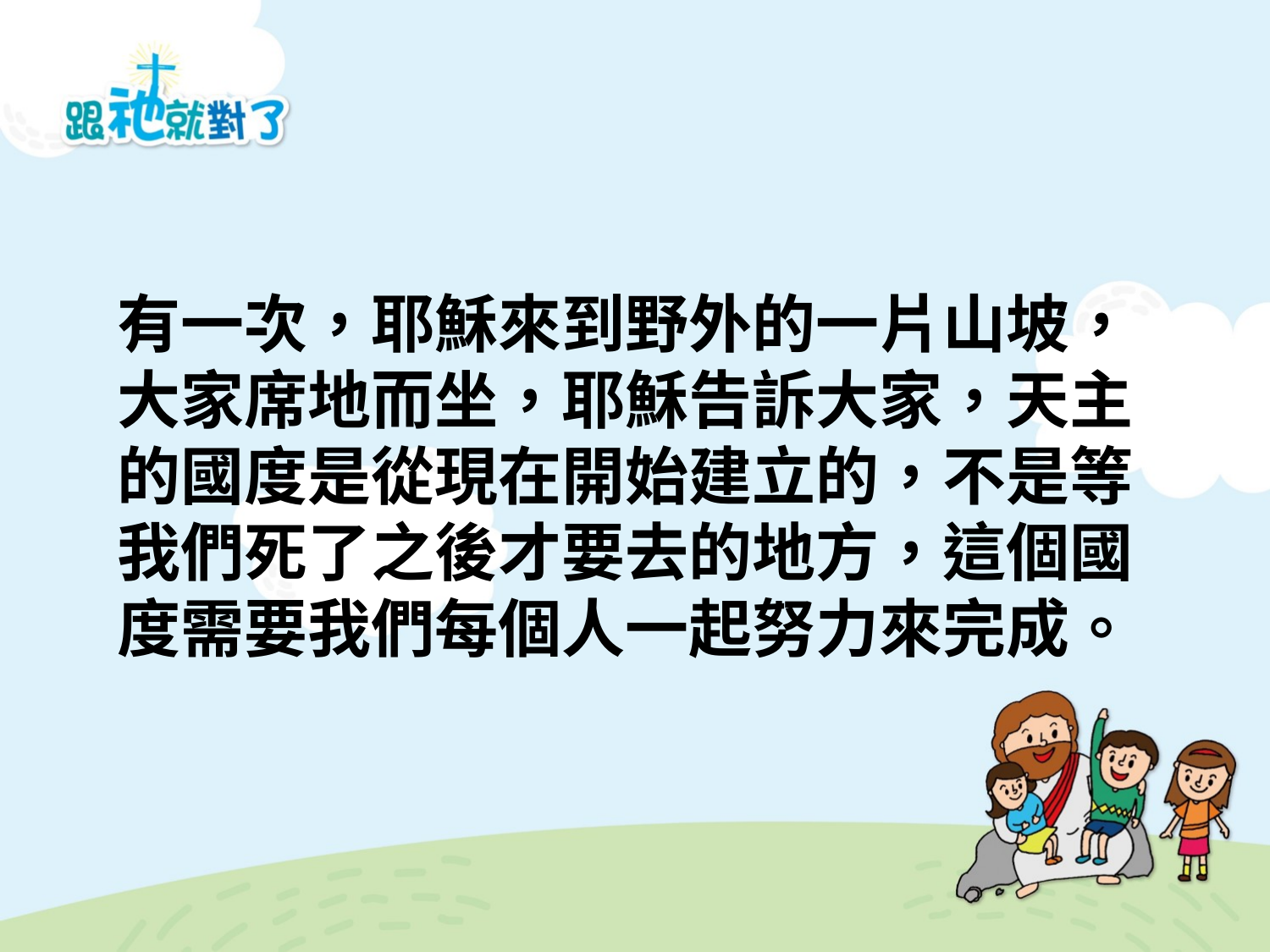

有一次，耶穌來到野外的一片山坡，大家席地而坐，耶穌告訴大家，天主的國度是從現在開始建立的，不是等我們死了之後才要去的地方，這個國度需要我們每個人一起努力來完成。